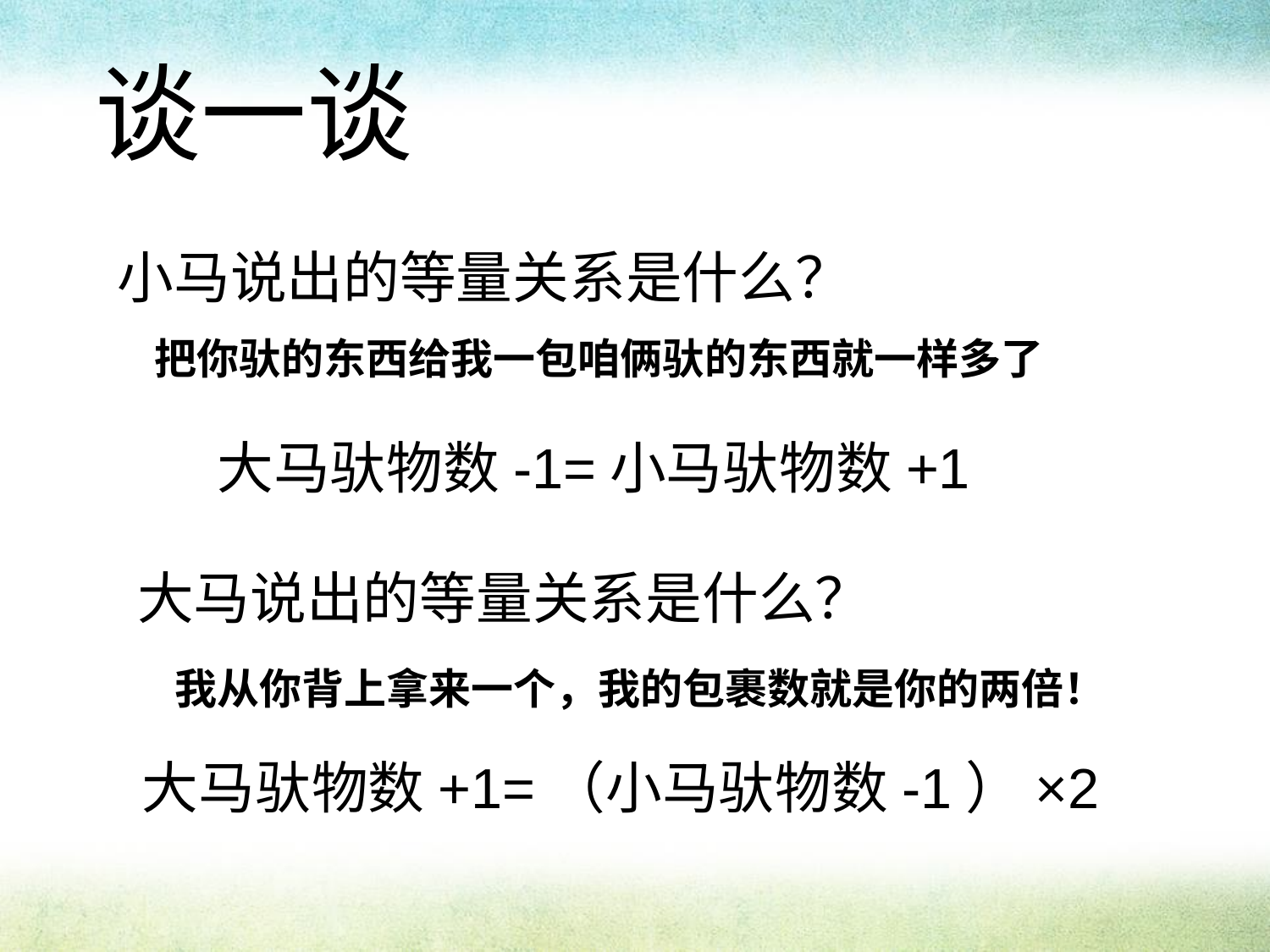

谈一谈
小马说出的等量关系是什么？
把你驮的东西给我一包咱俩驮的东西就一样多了
大马驮物数-1=小马驮物数+1
大马说出的等量关系是什么？
我从你背上拿来一个，我的包裹数就是你的两倍！
大马驮物数+1=（小马驮物数-1）×2